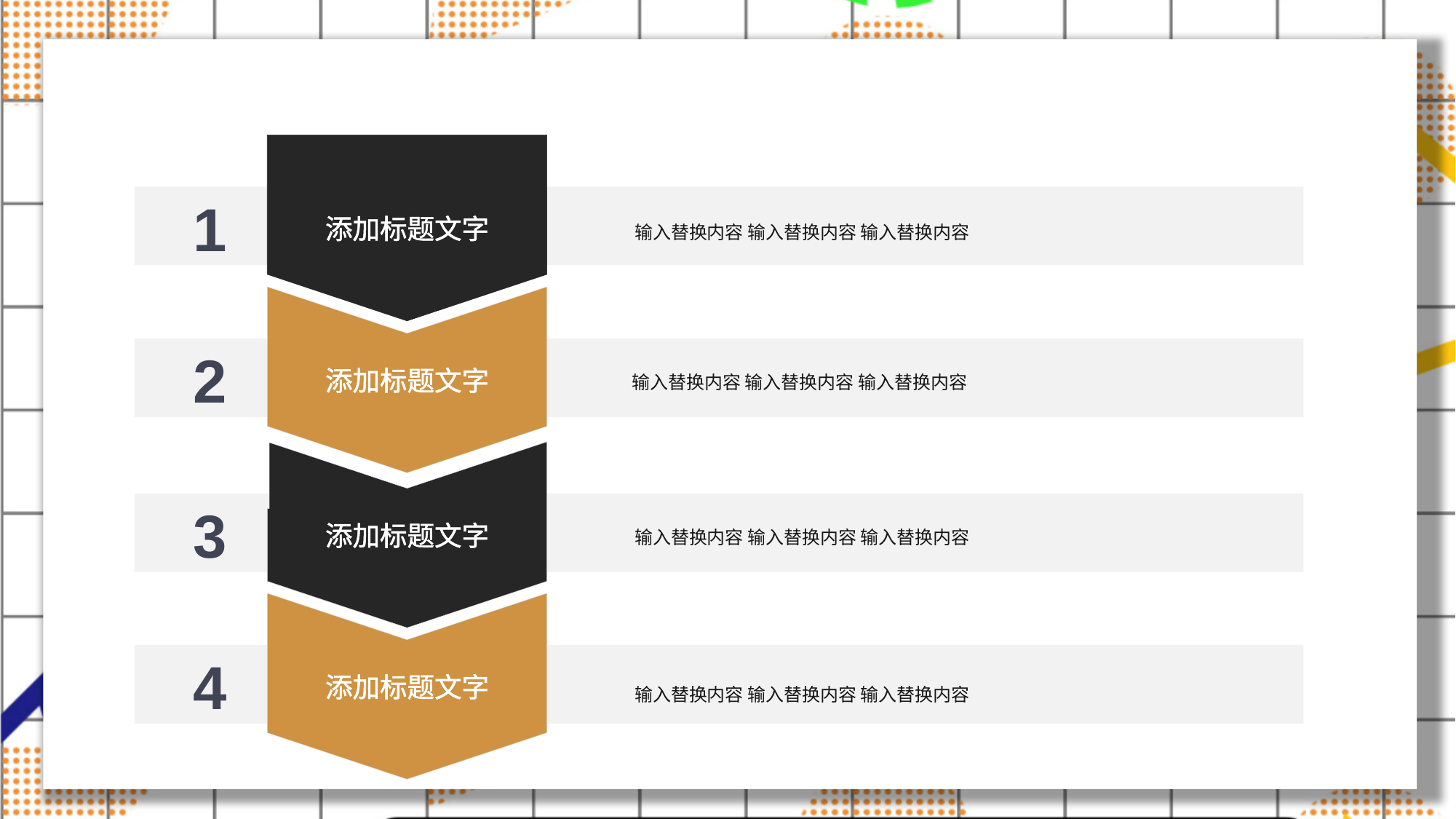

添加标题文字
1

输入替换内容 输入替换内容 输入替换内容
添加标题文字
2

输入替换内容 输入替换内容 输入替换内容
添加标题文字
3

输入替换内容 输入替换内容 输入替换内容
添加标题文字
4

输入替换内容 输入替换内容 输入替换内容